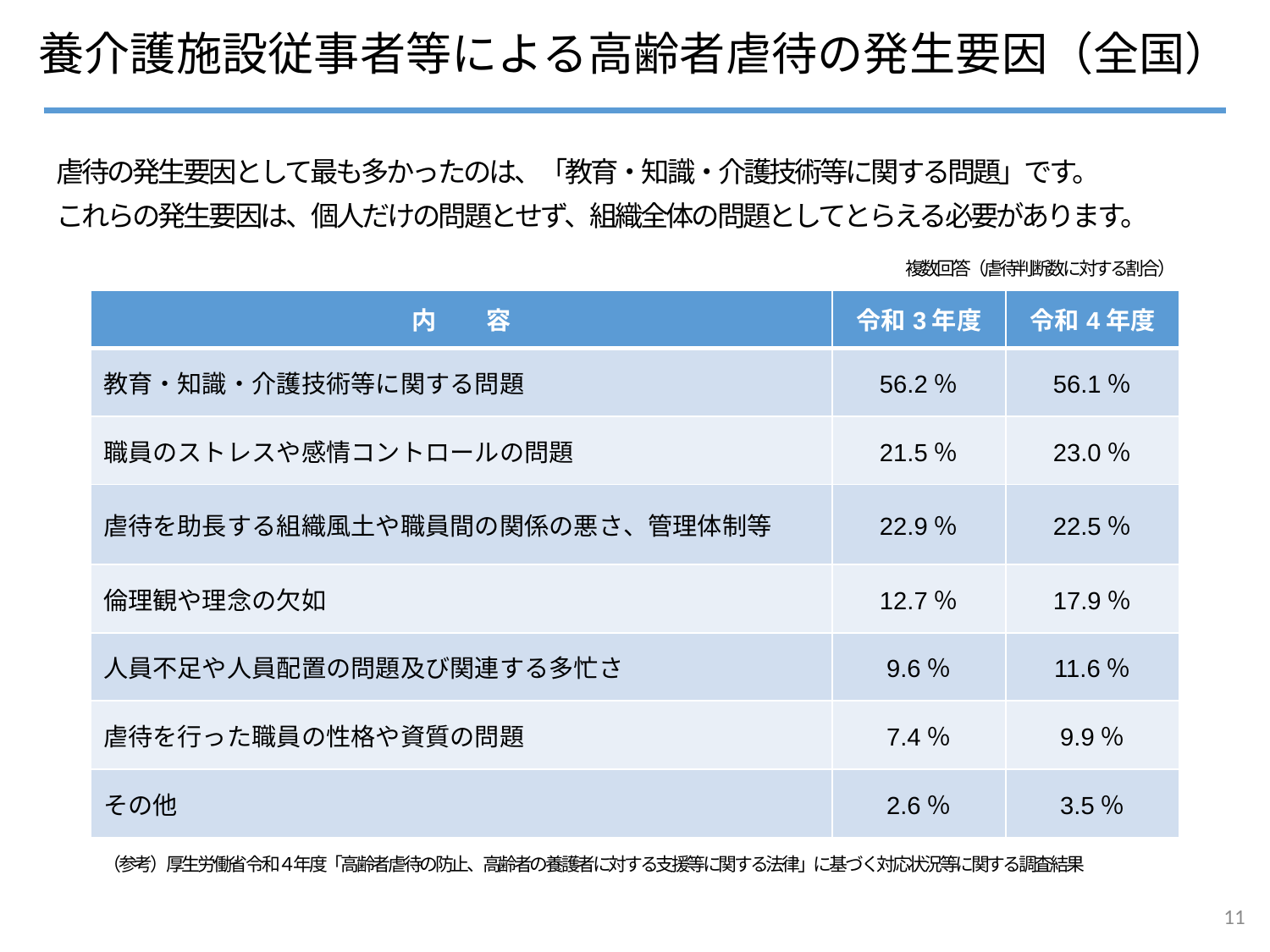

# 養介護施設従事者等による高齢者虐待の発生要因（全国）
虐待の発生要因として最も多かったのは、「教育・知識・介護技術等に関する問題」です。
これらの発生要因は、個人だけの問題とせず、組織全体の問題としてとらえる必要があります。
複数回答（虐待判断数に対する割合）
| 内　　容 | 令和3年度 | 令和4年度 |
| --- | --- | --- |
| 教育・知識・介護技術等に関する問題 | 56.2％ | 56.1％ |
| 職員のストレスや感情コントロールの問題 | 21.5％ | 23.0％ |
| 虐待を助長する組織風土や職員間の関係の悪さ、管理体制等 | 22.9％ | 22.5％ |
| 倫理観や理念の欠如 | 12.7％ | 17.9％ |
| 人員不足や人員配置の問題及び関連する多忙さ | 9.6％ | 11.6％ |
| 虐待を行った職員の性格や資質の問題 | 7.4％ | 9.9％ |
| その他 | 2.6％ | 3.5％ |
（参考）厚生労働省 令和４年度「高齢者虐待の防止、高齢者の養護者に対する支援等に関する法律」に基づく対応状況等に関する調査結果
11